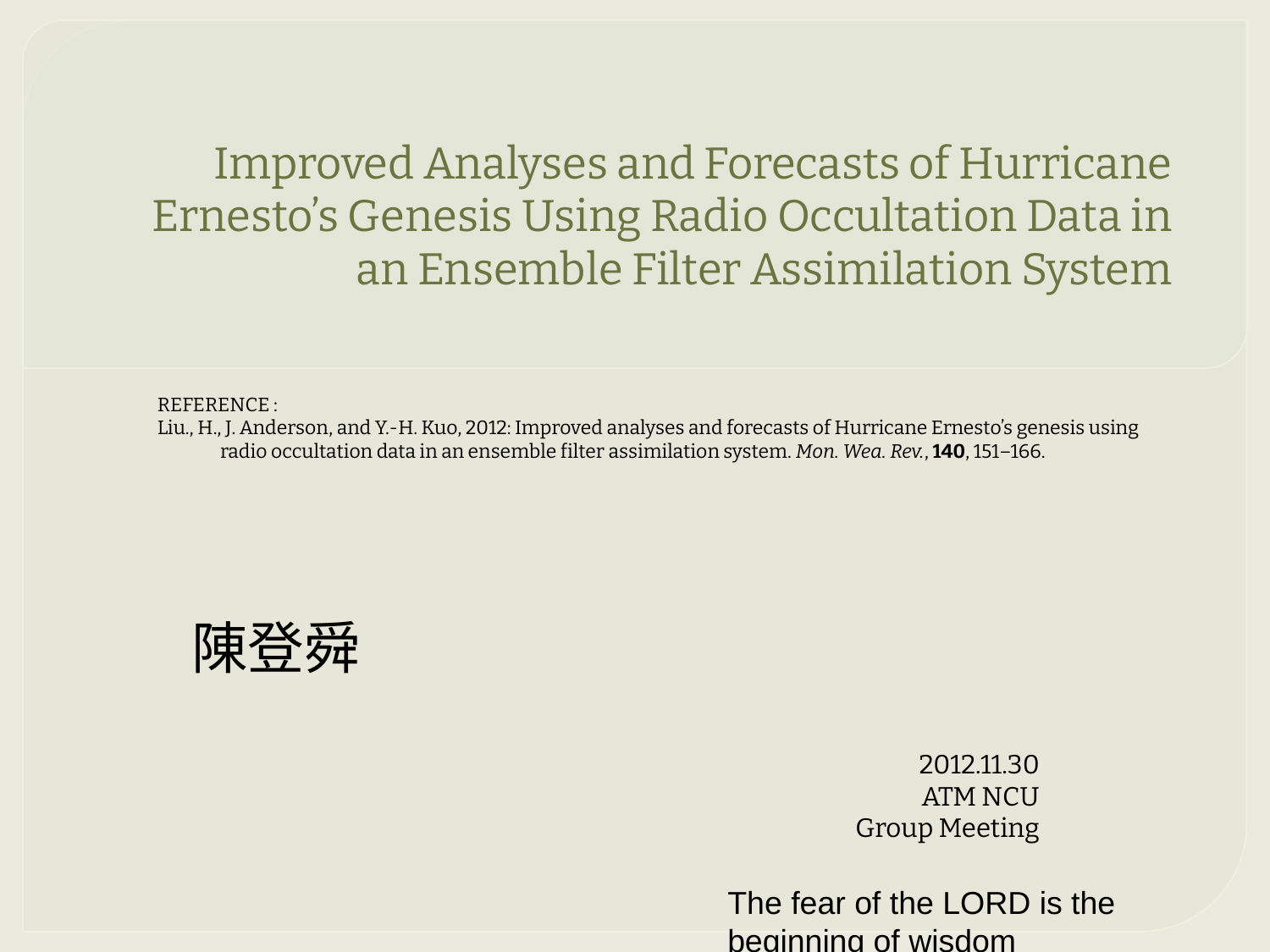

# Improved Analyses and Forecasts of Hurricane Ernesto’s Genesis Using Radio Occultation Data in an Ensemble Filter Assimilation System
REFERENCE :
Liu., H., J. Anderson, and Y.-H. Kuo, 2012: Improved analyses and forecasts of Hurricane Ernesto’s genesis using radio occultation data in an ensemble filter assimilation system. Mon. Wea. Rev., 140, 151–166.
陳登舜

2012.11.30
ATM NCU
Group Meeting